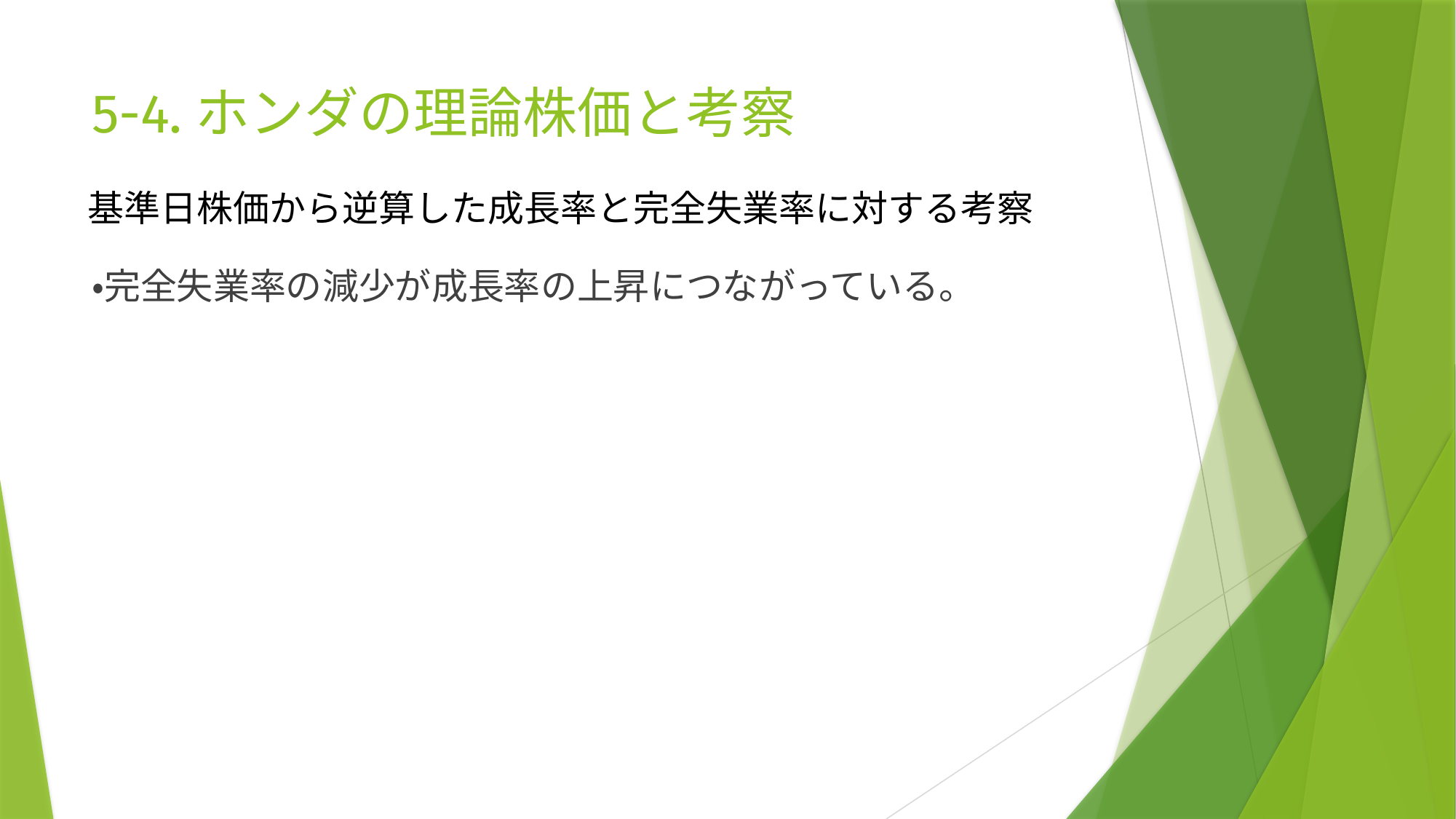

# 5-4.ホンダの理論株価と考察
基準日株価から逆算した成長率と完全失業率に対する考察
・完全失業率の減少が成長率の上昇につながっている。